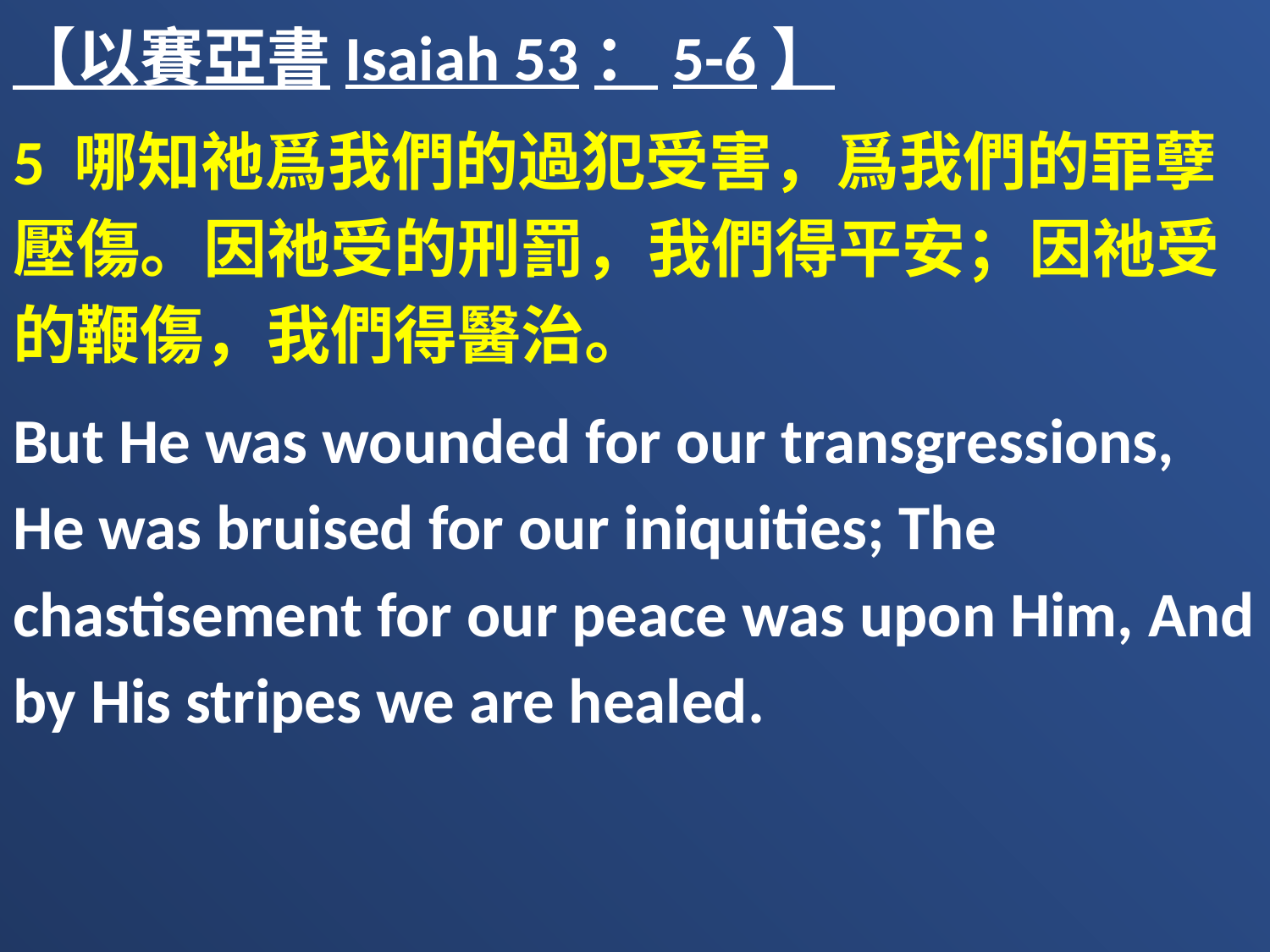

【以賽亞書Isaiah 53：5-6】
5 哪知祂爲我們的過犯受害，爲我們的罪孽壓傷。因祂受的刑罰，我們得平安；因祂受的鞭傷，我們得醫治。
But He was wounded for our transgressions, He was bruised for our iniquities; The chastisement for our peace was upon Him, And by His stripes we are healed.